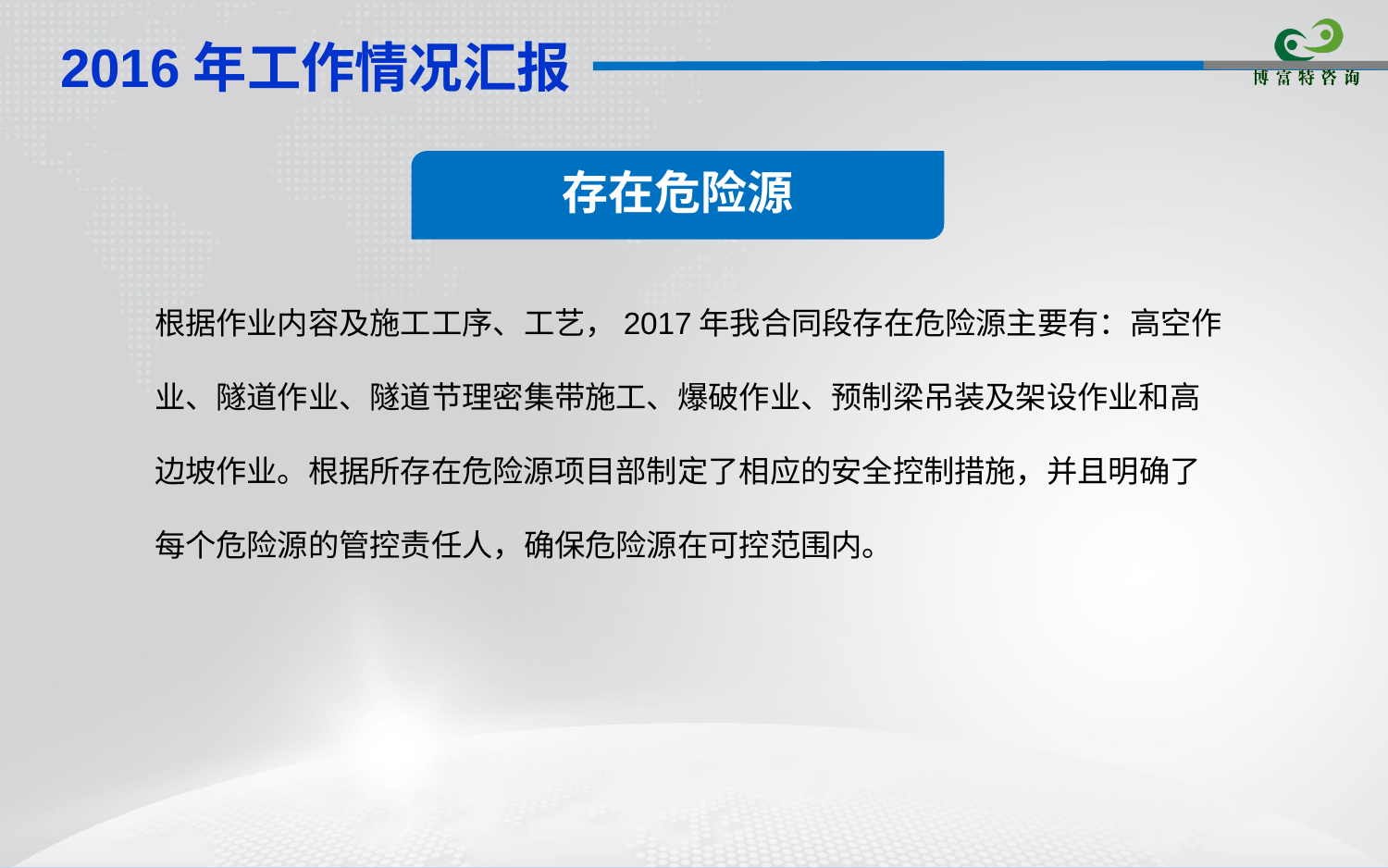

存在危险源
根据作业内容及施工工序、工艺，2017年我合同段存在危险源主要有：高空作业、隧道作业、隧道节理密集带施工、爆破作业、预制梁吊装及架设作业和高边坡作业。根据所存在危险源项目部制定了相应的安全控制措施，并且明确了每个危险源的管控责任人，确保危险源在可控范围内。